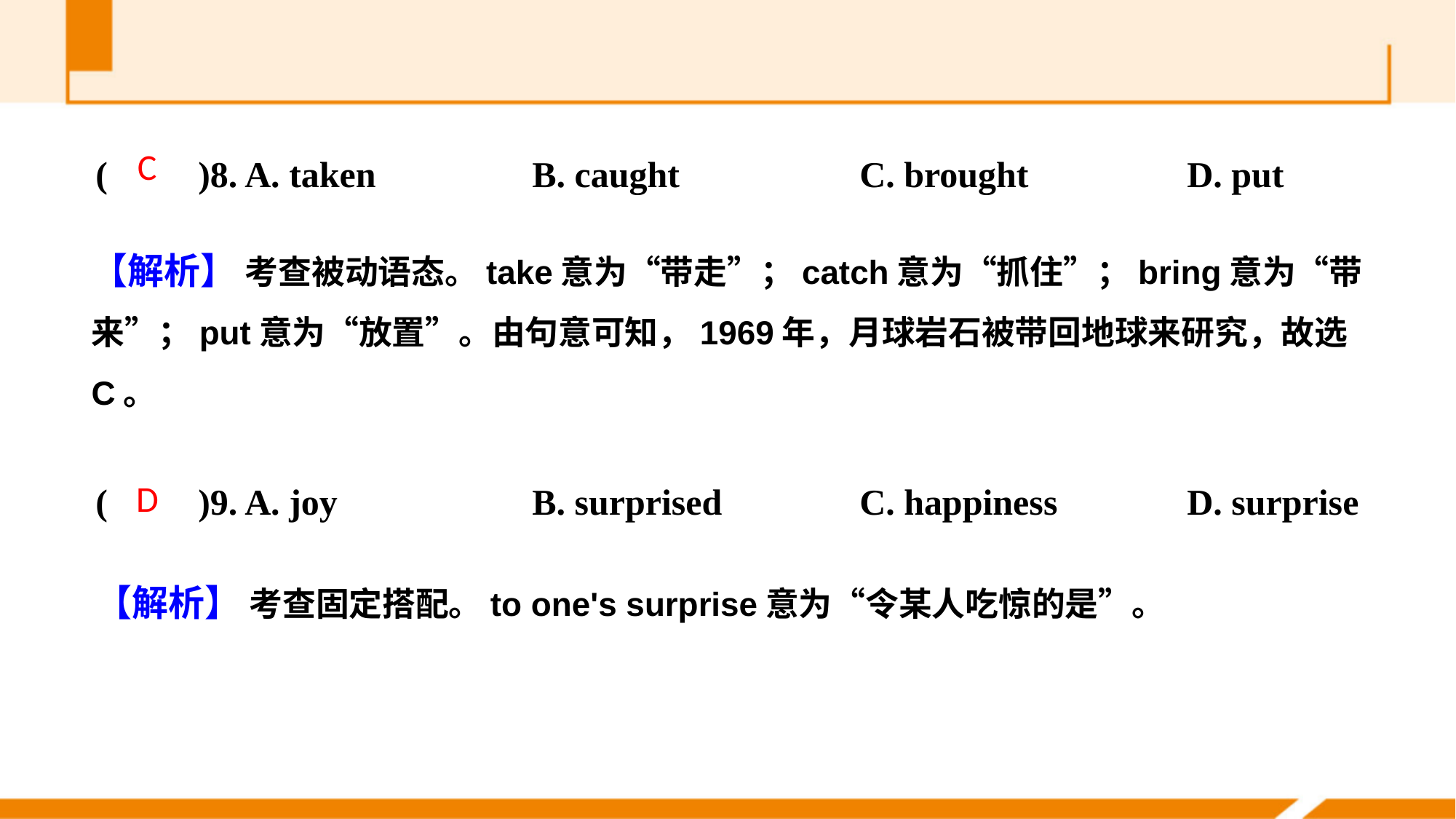

(　　)8. A. taken  		B. caught		C. brought  		D. put

(　　)9. A. joy  		B. surprised		C. happiness  		D. surprise
C
【解析】 考查被动语态。take意为“带走”；catch意为“抓住”；bring意为“带来”；put意为“放置”。由句意可知，1969年，月球岩石被带回地球来研究，故选C。
D
【解析】 考查固定搭配。to one's surprise意为“令某人吃惊的是”。